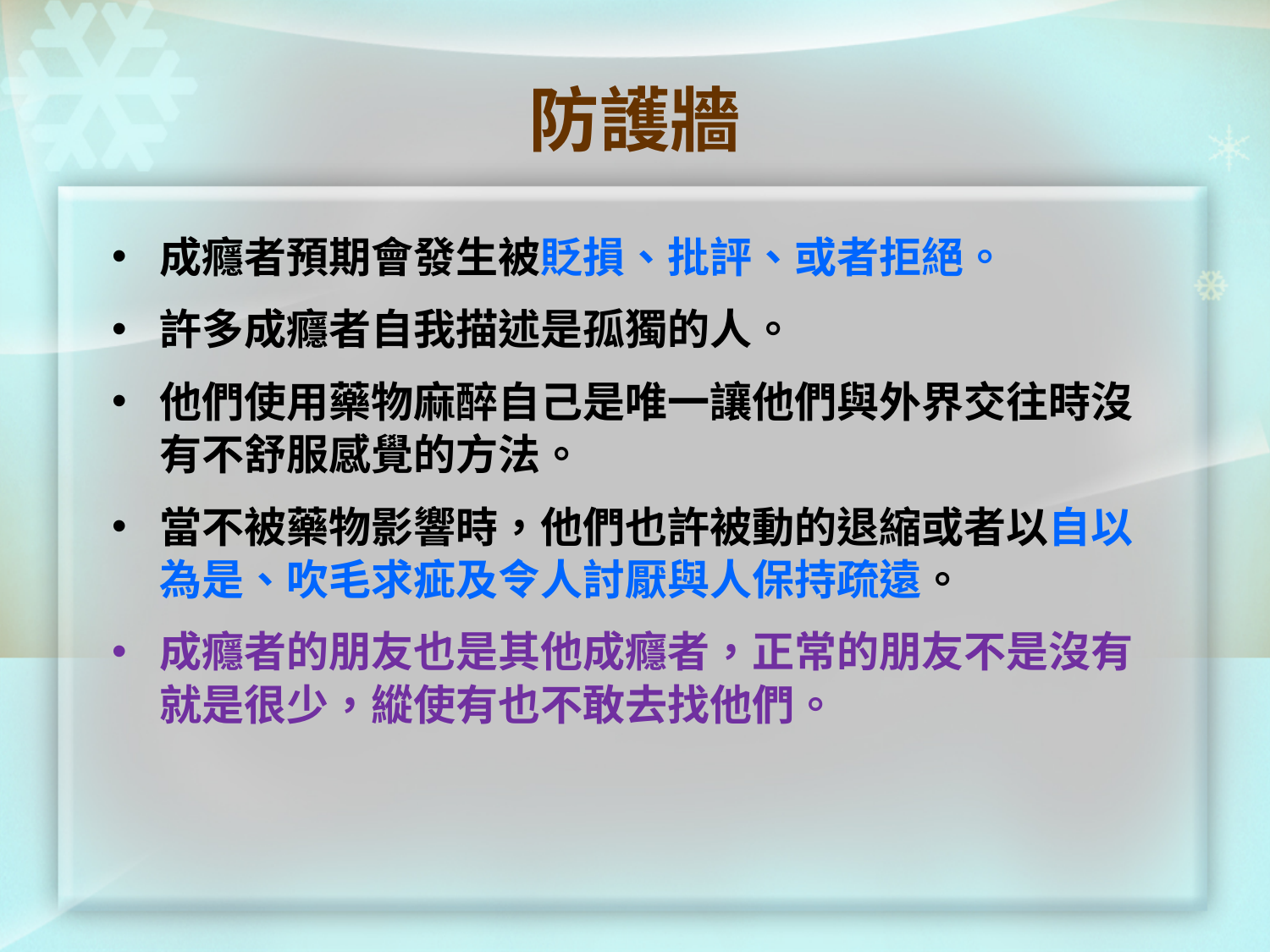

# 防護牆
成癮者預期會發生被貶損、批評、或者拒絕。
許多成癮者自我描述是孤獨的人。
他們使用藥物麻醉自己是唯一讓他們與外界交往時沒有不舒服感覺的方法。
當不被藥物影響時，他們也許被動的退縮或者以自以為是、吹毛求疵及令人討厭與人保持疏遠。
成癮者的朋友也是其他成癮者，正常的朋友不是沒有就是很少，縱使有也不敢去找他們。